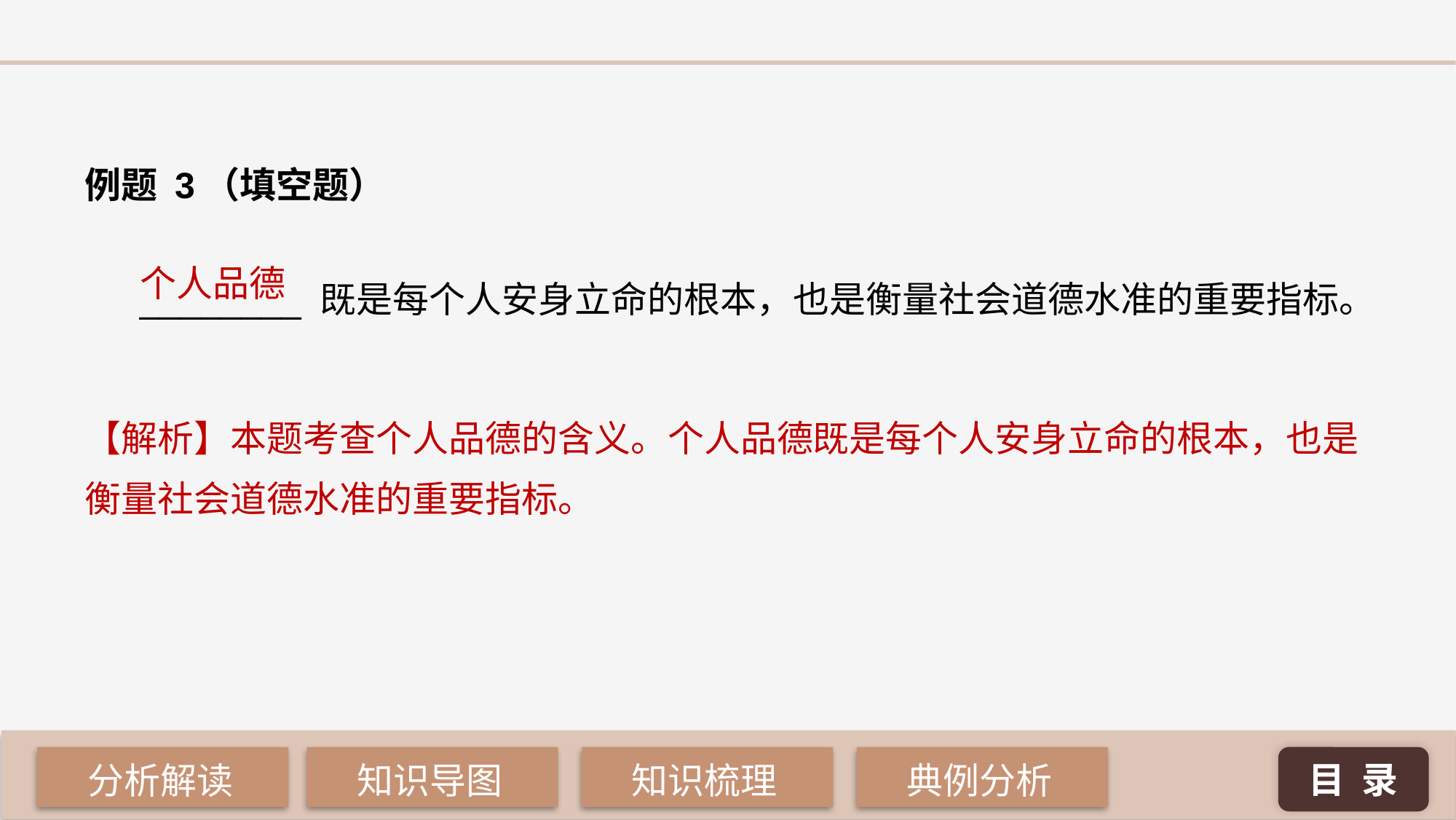

例题 3（填空题）
个人品德
________ 既是每个人安身立命的根本，也是衡量社会道德水准的重要指标。
【解析】本题考查个人品德的含义。个人品德既是每个人安身立命的根本，也是衡量社会道德水准的重要指标。